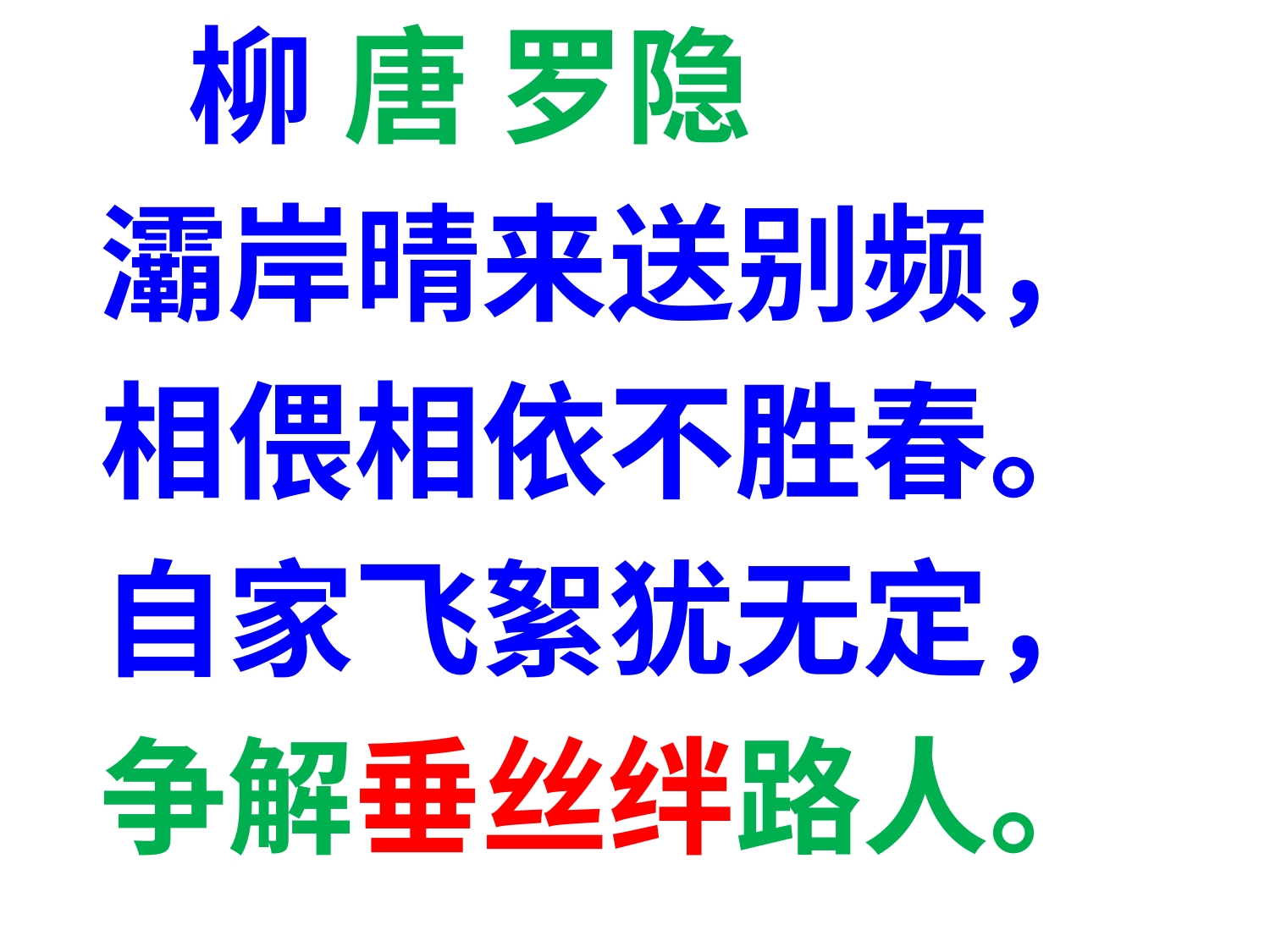

柳 唐 罗隐
  灞岸晴来送别频，
  相偎相依不胜春。
  自家飞絮犹无定，
  争解垂丝绊路人。